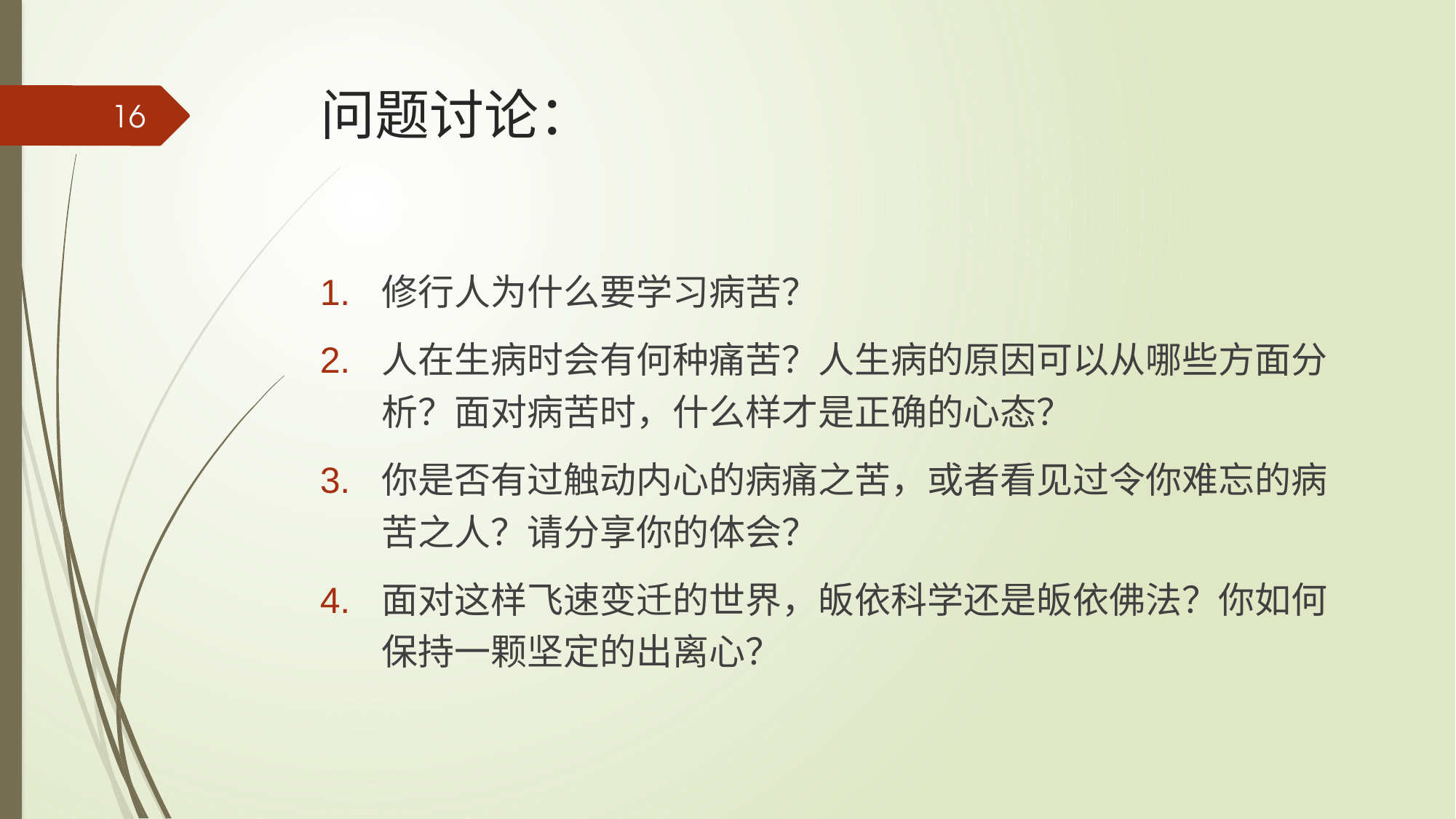

# 问题讨论：
16
修行人为什么要学习病苦？
人在生病时会有何种痛苦？人生病的原因可以从哪些方面分析？面对病苦时，什么样才是正确的心态？
你是否有过触动内心的病痛之苦，或者看见过令你难忘的病苦之人？请分享你的体会？
面对这样飞速变迁的世界，皈依科学还是皈依佛法？你如何保持一颗坚定的出离心？